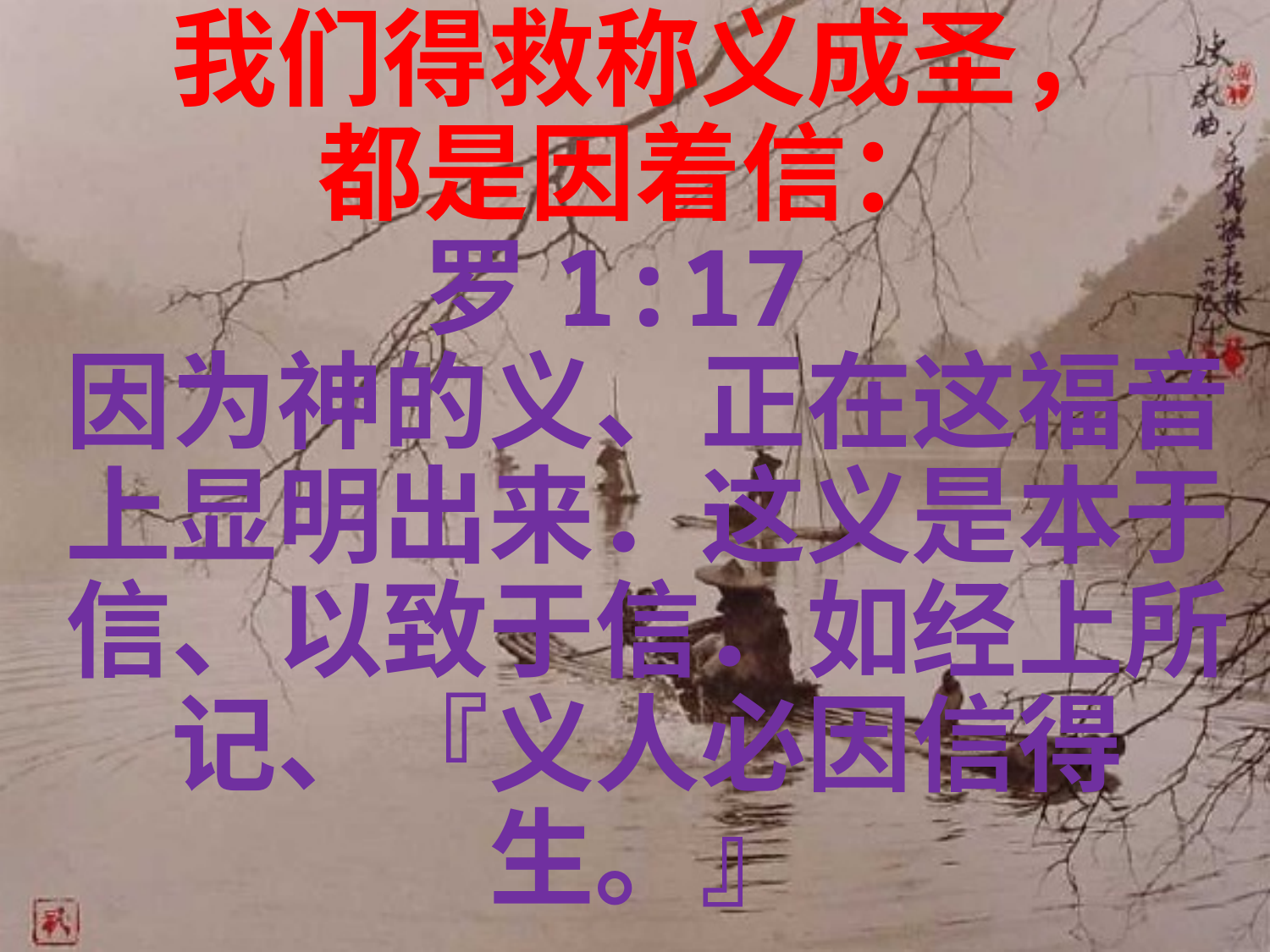

我们得救称义成圣，
都是因着信：
罗1:17
因为神的义、正在这福音上显明出来．这义是本于信、以致于信．如经上所记、『义人必因信得生。』